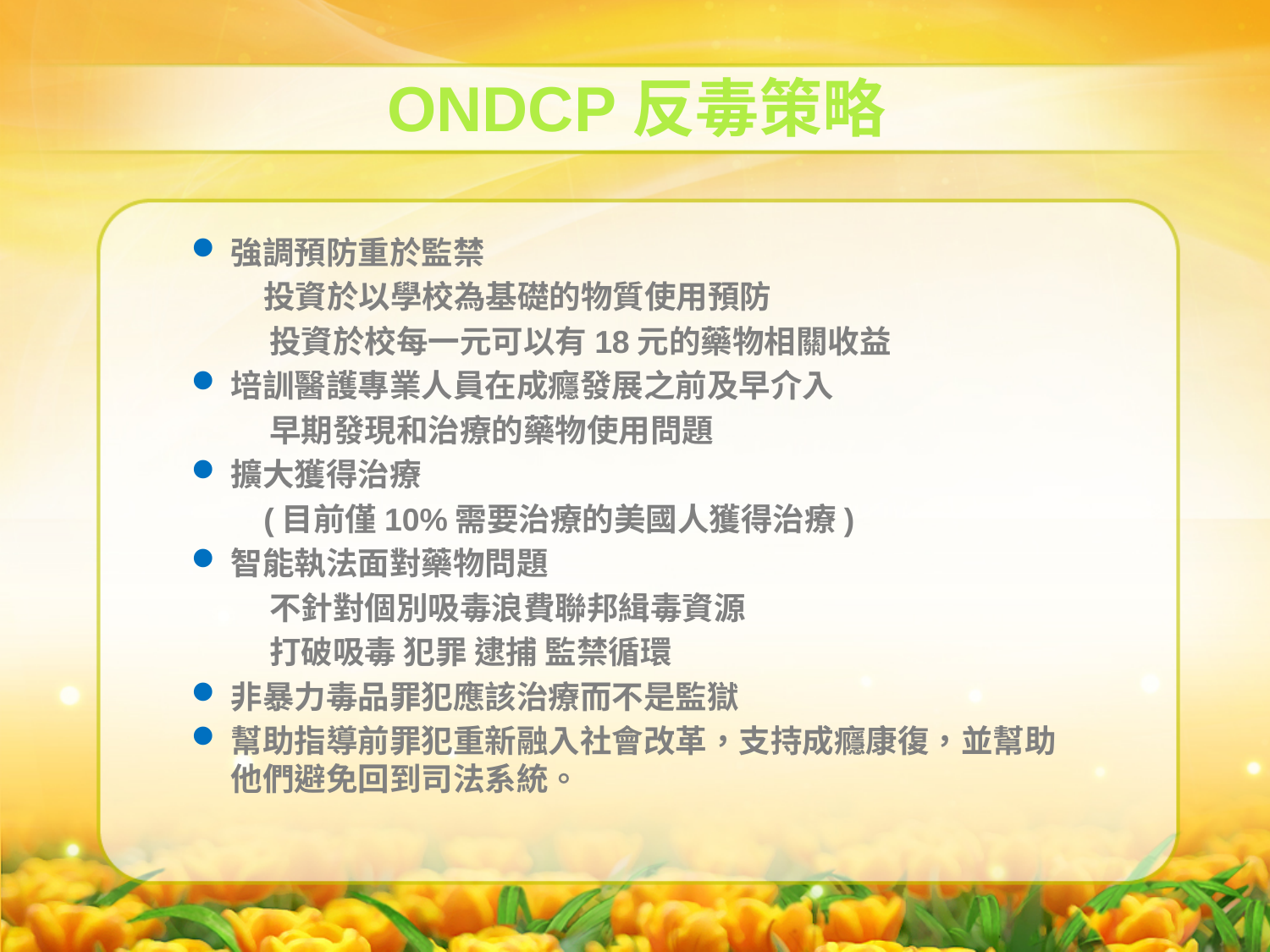

ONDCP反毒策略
強調預防重於監禁
         投資於以學校為基礎的物質使用預防
 投資於校每一元可以有18元的藥物相關收益
培訓醫護專業人員在成癮發展之前及早介入
 早期發現和治療的藥物使用問題
擴大獲得治療
 (目前僅10%需要治療的美國人獲得治療)
智能執法面對藥物問題
 不針對個別吸毒浪費聯邦緝毒資源
 打破吸毒 犯罪 逮捕 監禁循環
非暴力毒品罪犯應該治療而不是監獄
幫助指導前罪犯重新融入社會改革，支持成癮康復，並幫助他們避免回到司法系統。